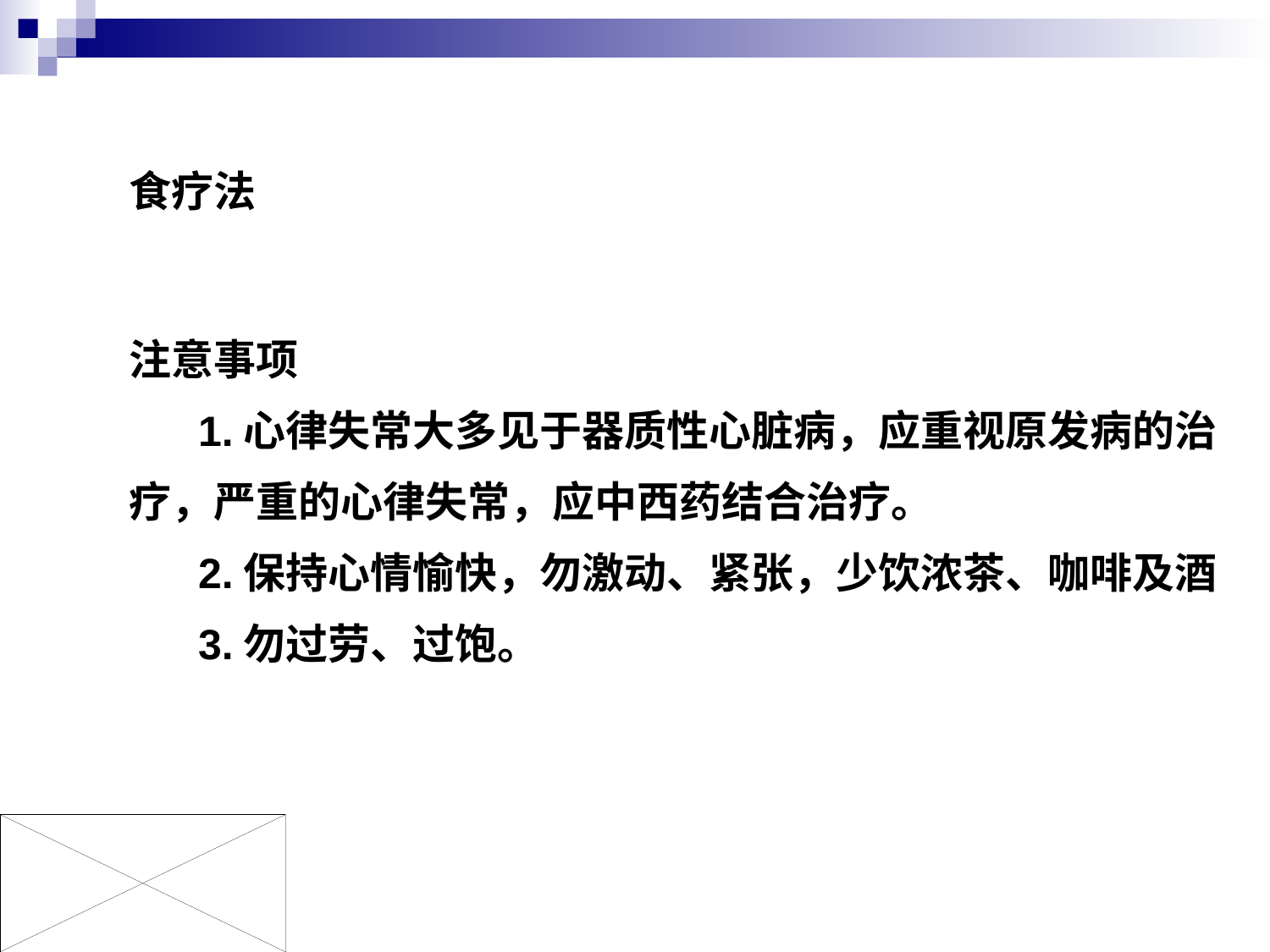

食疗法
注意事项
    1.心律失常大多见于器质性心脏病，应重视原发病的治疗，严重的心律失常，应中西药结合治疗。
    2.保持心情愉快，勿激动、紧张，少饮浓茶、咖啡及酒
    3.勿过劳、过饱。